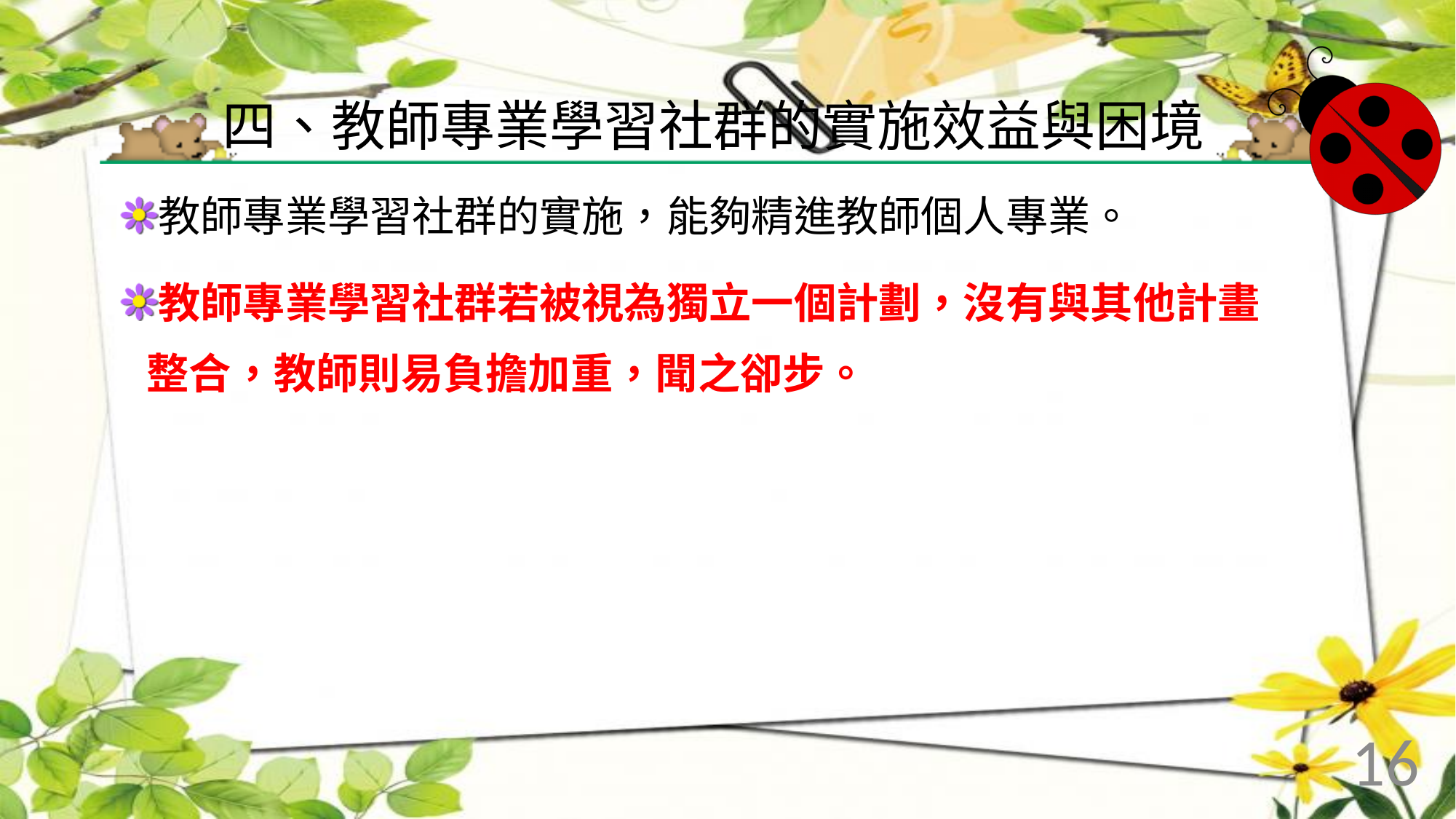

# 四、教師專業學習社群的實施效益與困境
教師專業學習社群的實施，能夠精進教師個人專業。
教師專業學習社群若被視為獨立一個計劃，沒有與其他計畫整合，教師則易負擔加重，聞之卻步。

16